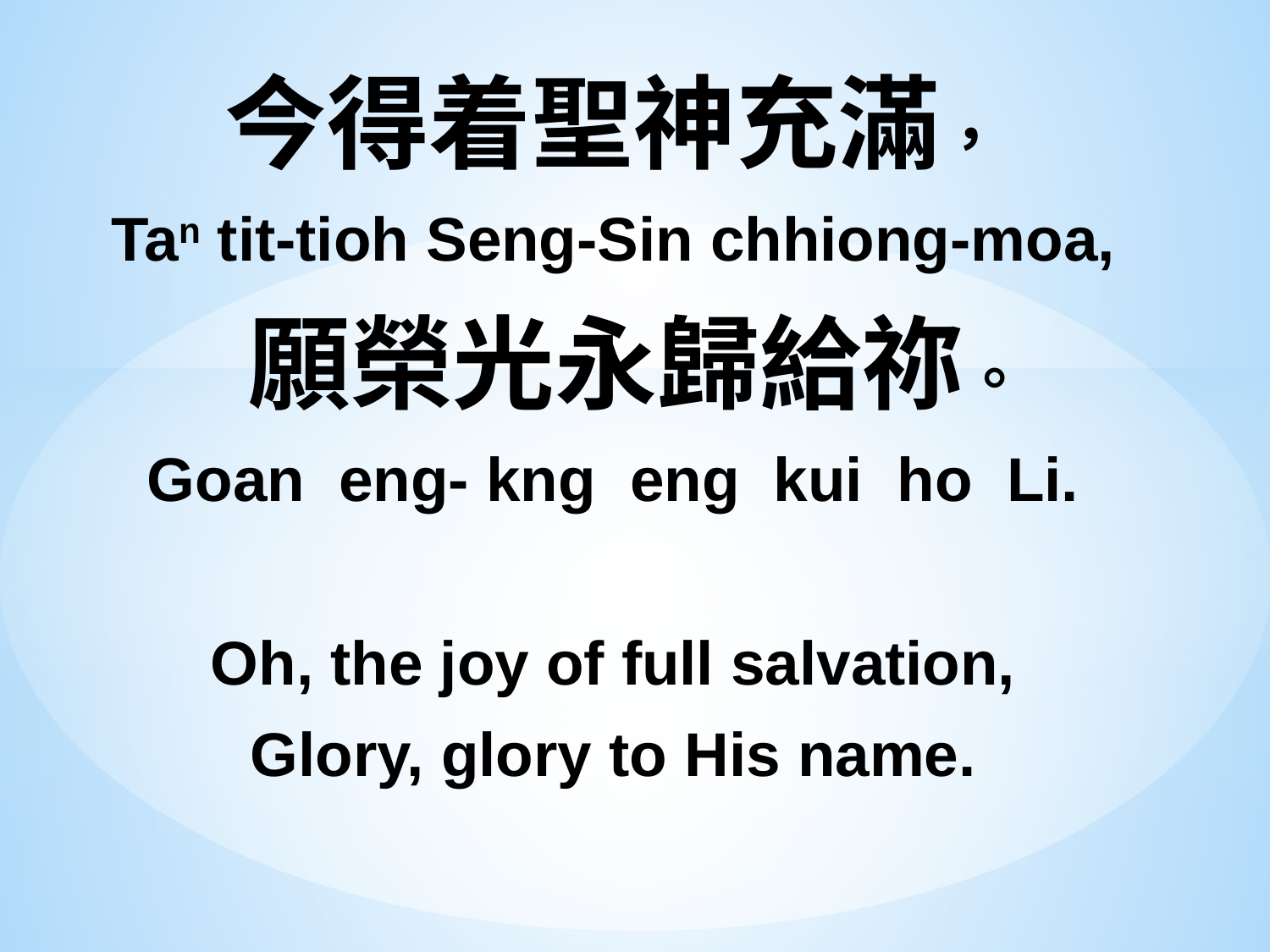

今得着聖神充滿，
Tan tit-tioh Seng-Sin chhiong-moa,
 願榮光永歸給祢。
Goan  eng- kng  eng  kui  ho  Li.

Oh, the joy of full salvation,
Glory, glory to His name.